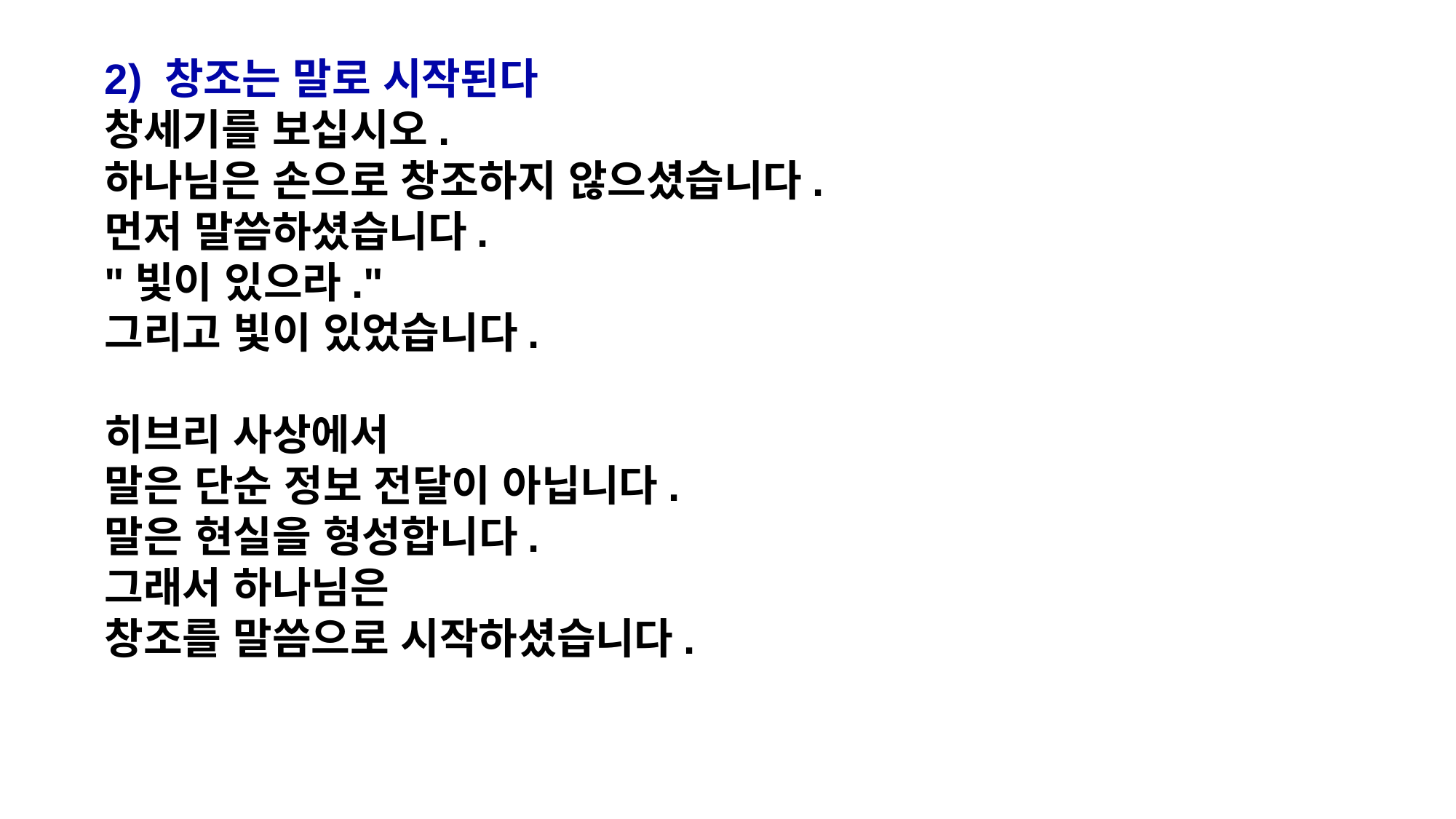

2) 창조는 말로 시작된다
창세기를 보십시오.
하나님은 손으로 창조하지 않으셨습니다.
먼저 말씀하셨습니다.
"빛이 있으라."
그리고 빛이 있었습니다.

히브리 사상에서
말은 단순 정보 전달이 아닙니다.
말은 현실을 형성합니다.
그래서 하나님은
창조를 말씀으로 시작하셨습니다.